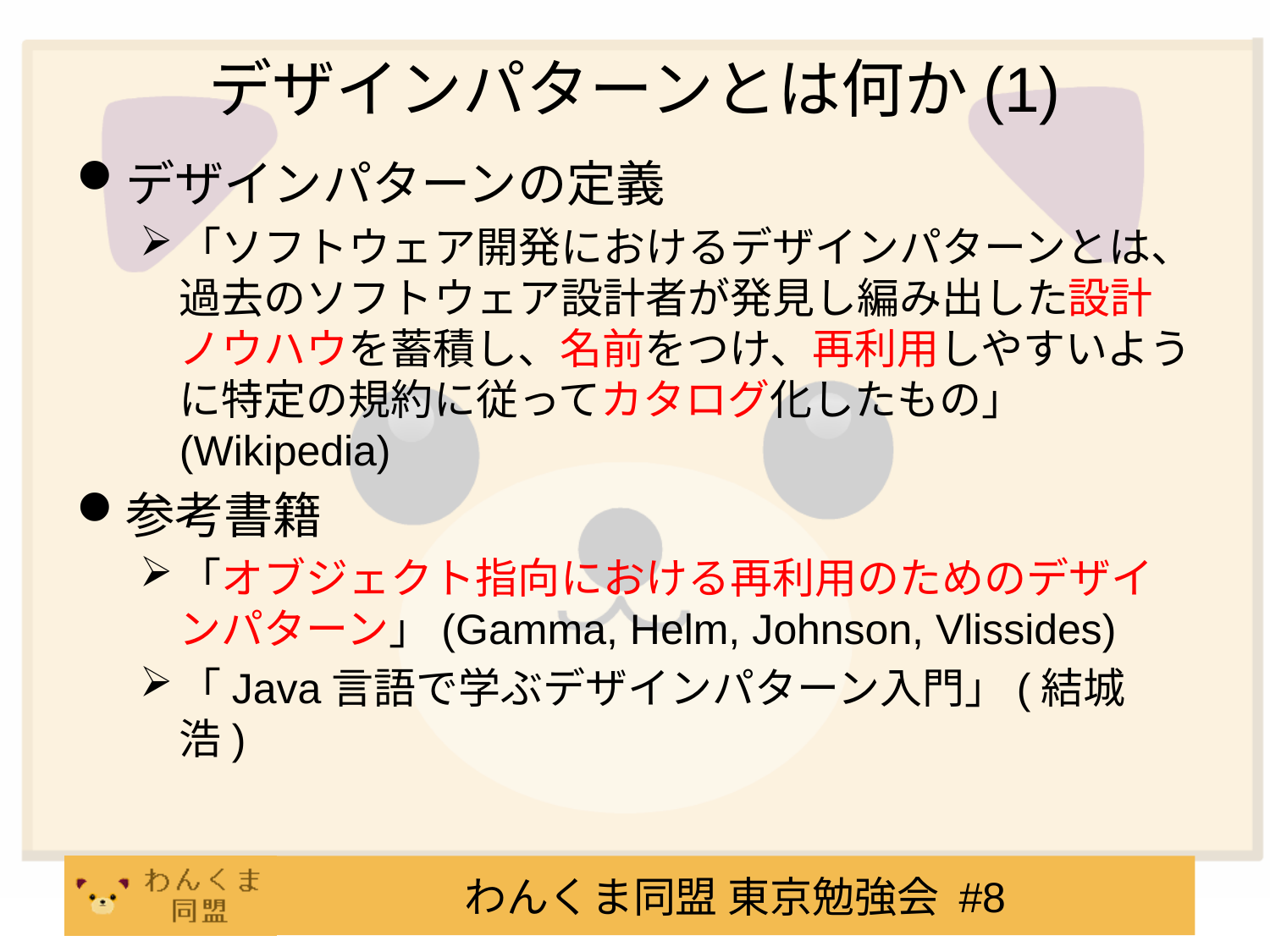

# デザインパターンとは何か(1)
デザインパターンの定義
「ソフトウェア開発におけるデザインパターンとは、過去のソフトウェア設計者が発見し編み出した設計ノウハウを蓄積し、名前をつけ、再利用しやすいように特定の規約に従ってカタログ化したもの」(Wikipedia)
参考書籍
「オブジェクト指向における再利用のためのデザインパターン」(Gamma, Helm, Johnson, Vlissides)
「Java言語で学ぶデザインパターン入門」(結城　浩)